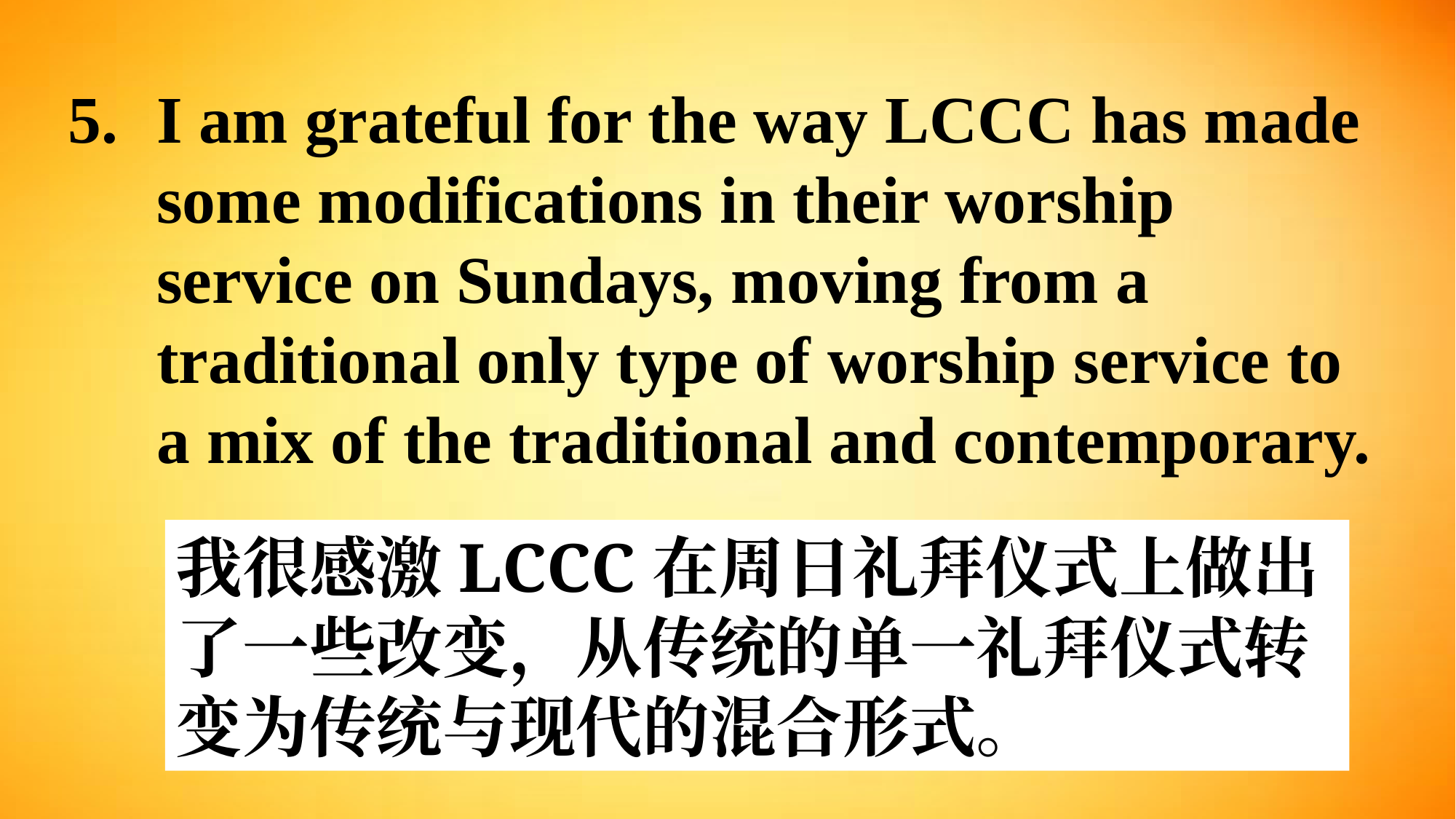

I am grateful for the way LCCC has made some modifications in their worship service on Sundays, moving from a traditional only type of worship service to a mix of the traditional and contemporary.
我很感激LCCC在周日礼拜仪式上做出了一些改变，从传统的单一礼拜仪式转变为传统与现代的混合形式。